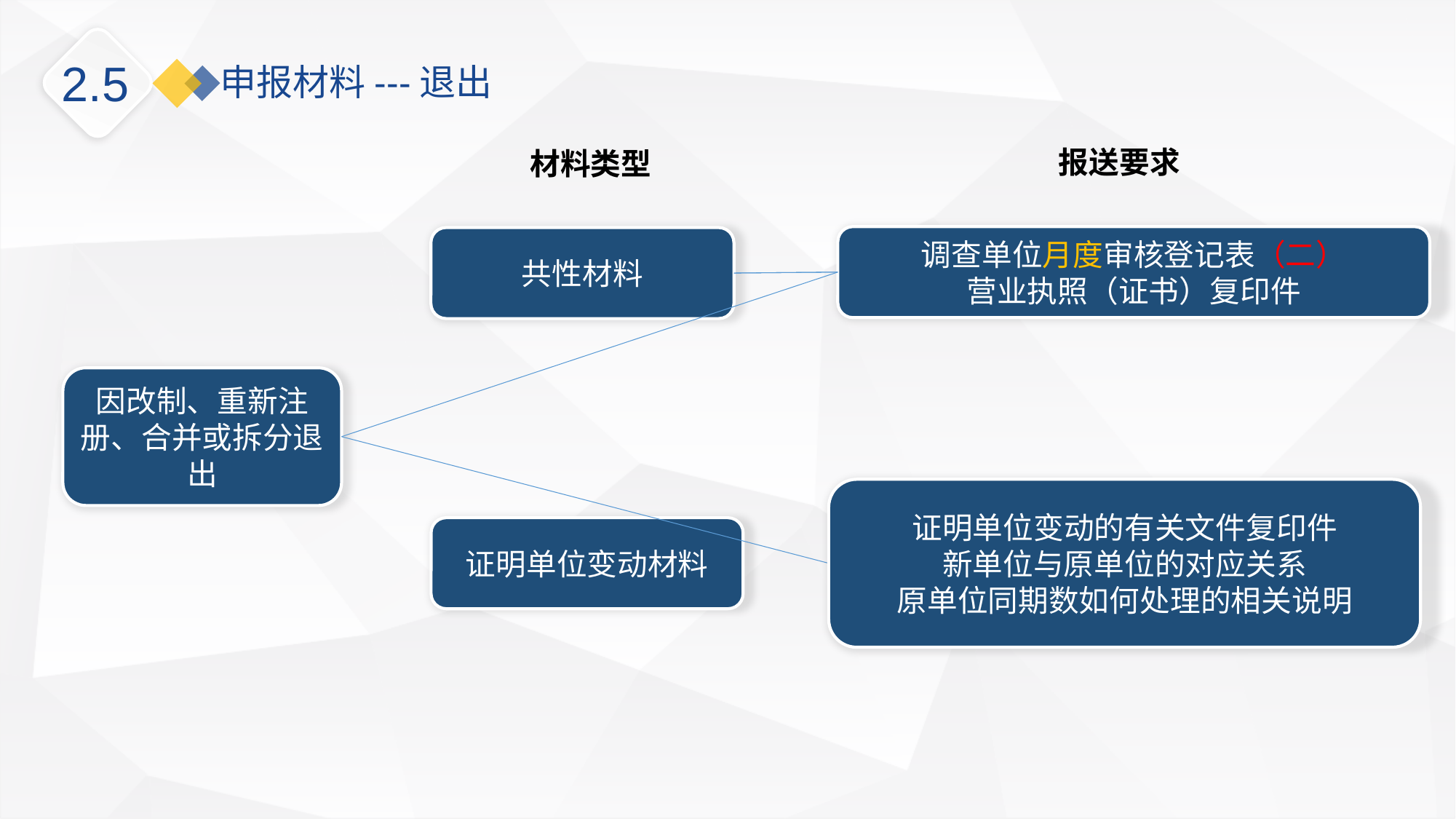

2.5
申报材料---退出

报送要求
材料类型
调查单位月度审核登记表（二）
营业执照（证书）复印件
共性材料
因改制、重新注册、合并或拆分退出
证明单位变动的有关文件复印件
新单位与原单位的对应关系
原单位同期数如何处理的相关说明
证明单位变动材料
35